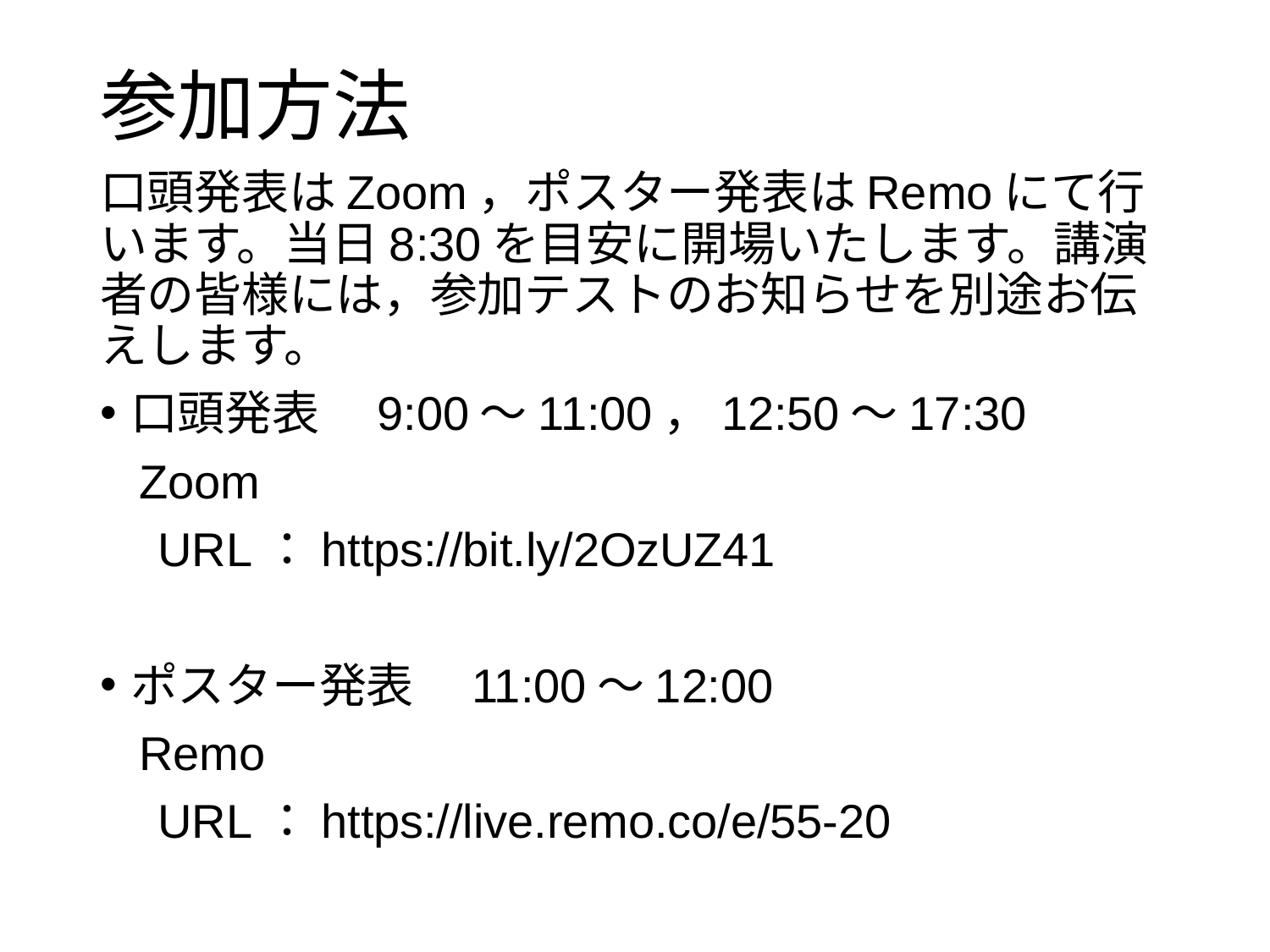

# 参加方法
口頭発表はZoom，ポスター発表はRemoにて行います。当日8:30を目安に開場いたします。講演者の皆様には，参加テストのお知らせを別途お伝えします。
口頭発表　9:00～11:00，12:50～17:30
   Zoom
　URL：https://bit.ly/2OzUZ41

ポスター発表　11:00～12:00
   Remo
　URL：https://live.remo.co/e/55-20